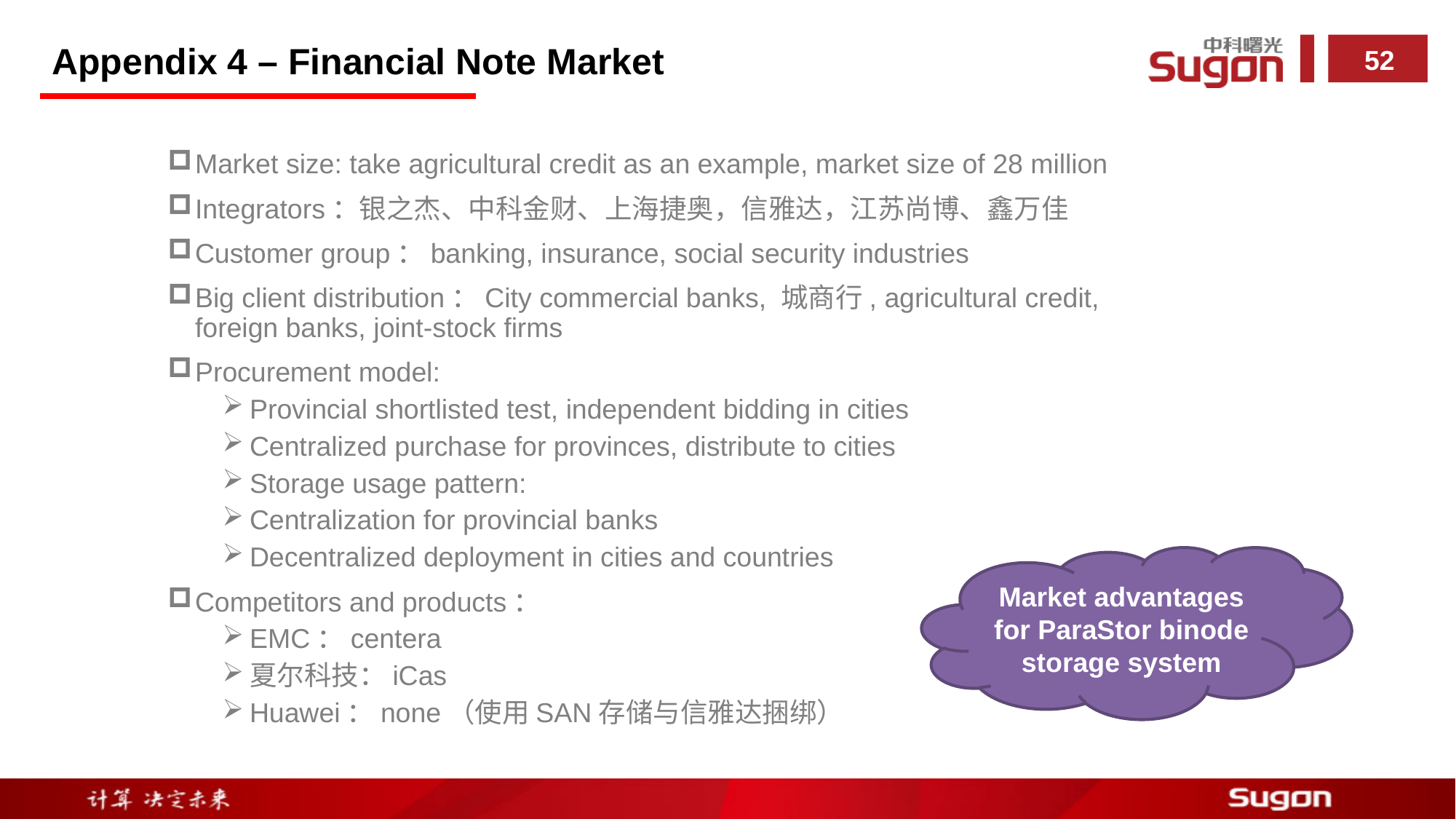

Appendix 4 – Financial Note Market
Market size: take agricultural credit as an example, market size of 28 million
Integrators：银之杰、中科金财、上海捷奥，信雅达，江苏尚博、鑫万佳
Customer group：banking, insurance, social security industries
Big client distribution：City commercial banks, 城商行, agricultural credit, foreign banks, joint-stock firms
Procurement model:
Provincial shortlisted test, independent bidding in cities
Centralized purchase for provinces, distribute to cities
Storage usage pattern:
Centralization for provincial banks
Decentralized deployment in cities and countries
Competitors and products：
EMC：centera
夏尔科技：iCas
Huawei：none（使用SAN存储与信雅达捆绑）

Market advantages for ParaStor binode storage system